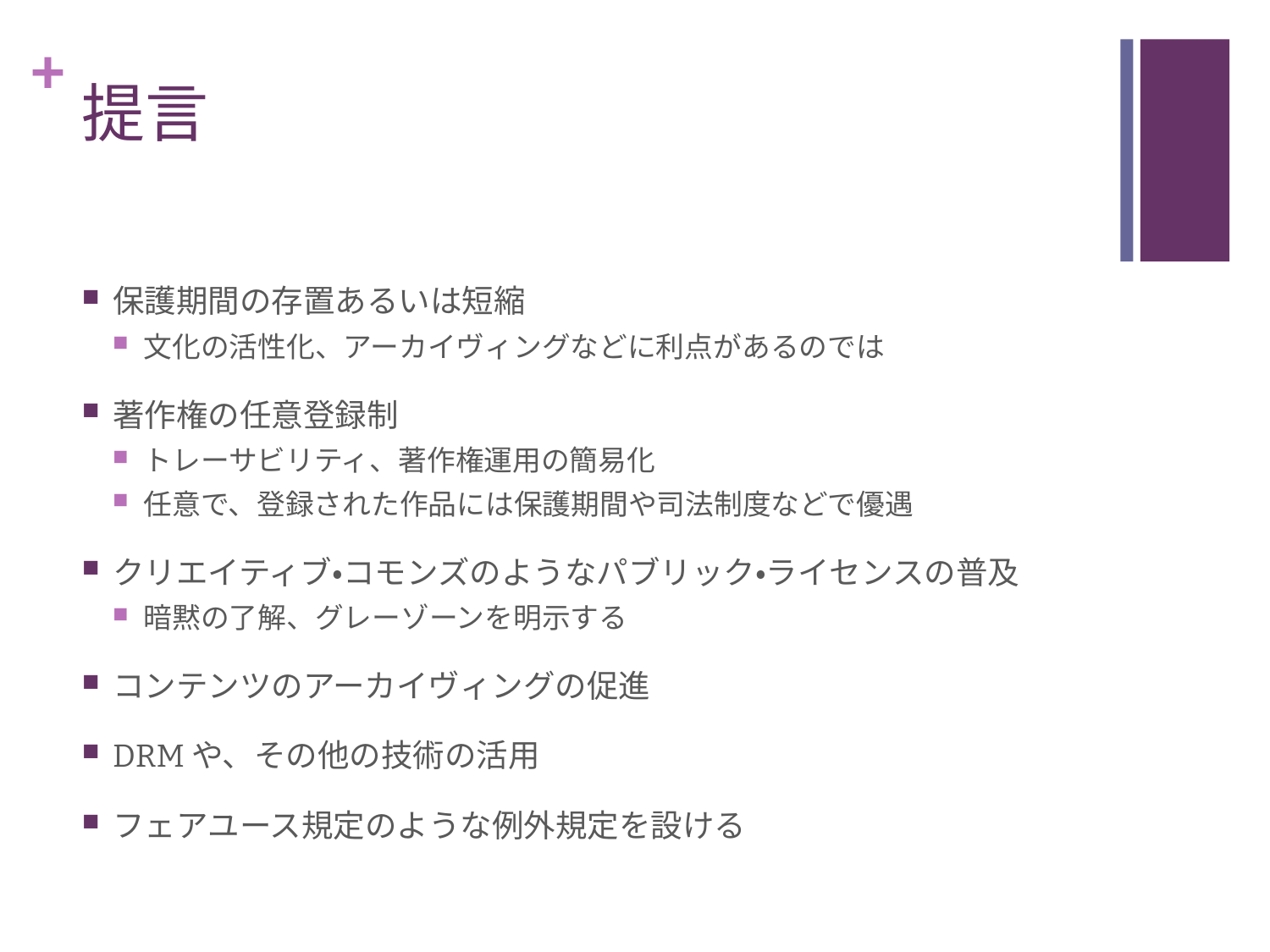

# 提言
保護期間の存置あるいは短縮
文化の活性化、アーカイヴィングなどに利点があるのでは
著作権の任意登録制
トレーサビリティ、著作権運用の簡易化
任意で、登録された作品には保護期間や司法制度などで優遇
クリエイティブ・コモンズのようなパブリック・ライセンスの普及
暗黙の了解、グレーゾーンを明示する
コンテンツのアーカイヴィングの促進
DRMや、その他の技術の活用
フェアユース規定のような例外規定を設ける